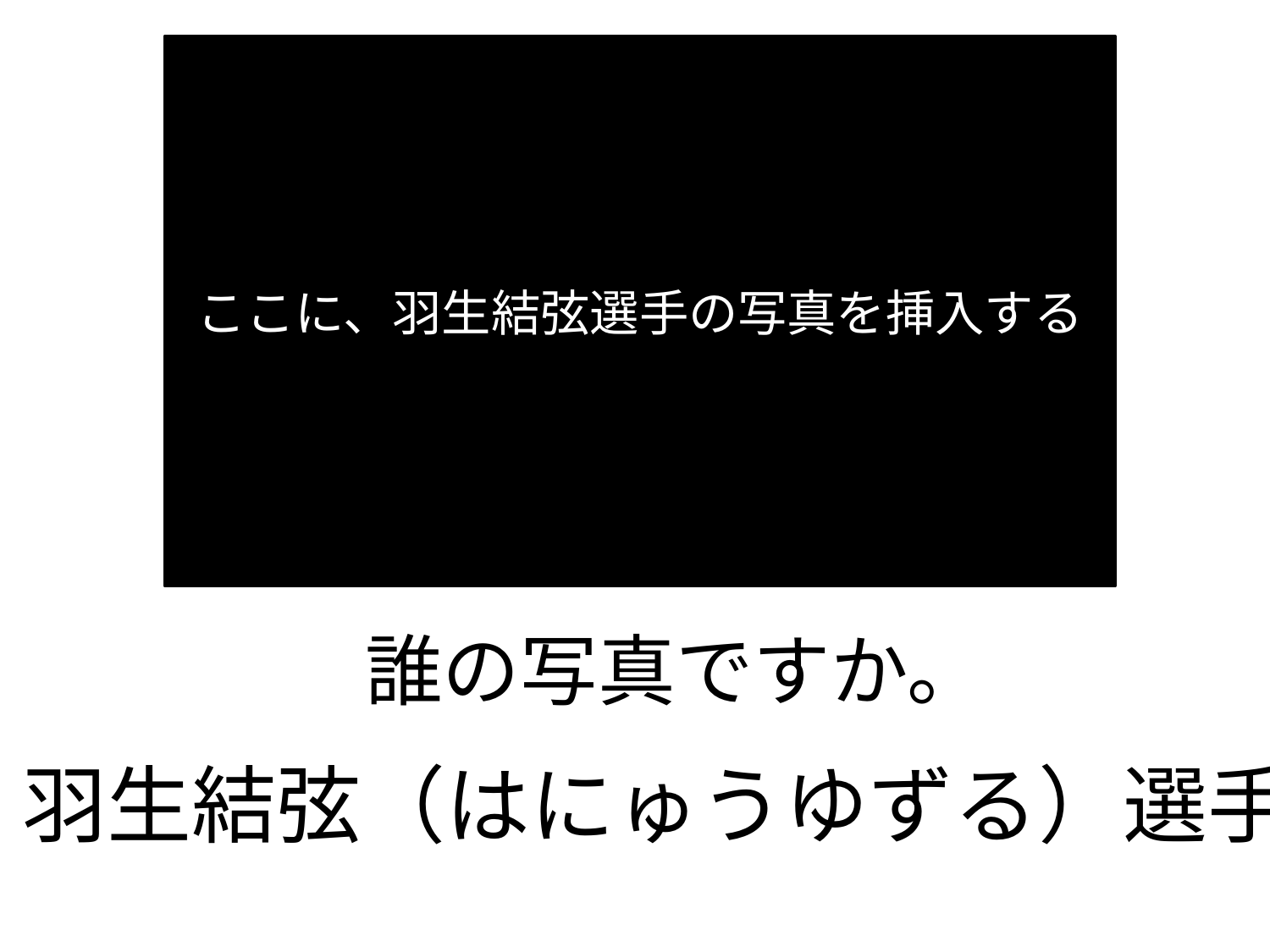

ここに、羽生結弦選手の写真を挿入する
誰の写真ですか。
羽生結弦（はにゅうゆずる）選手